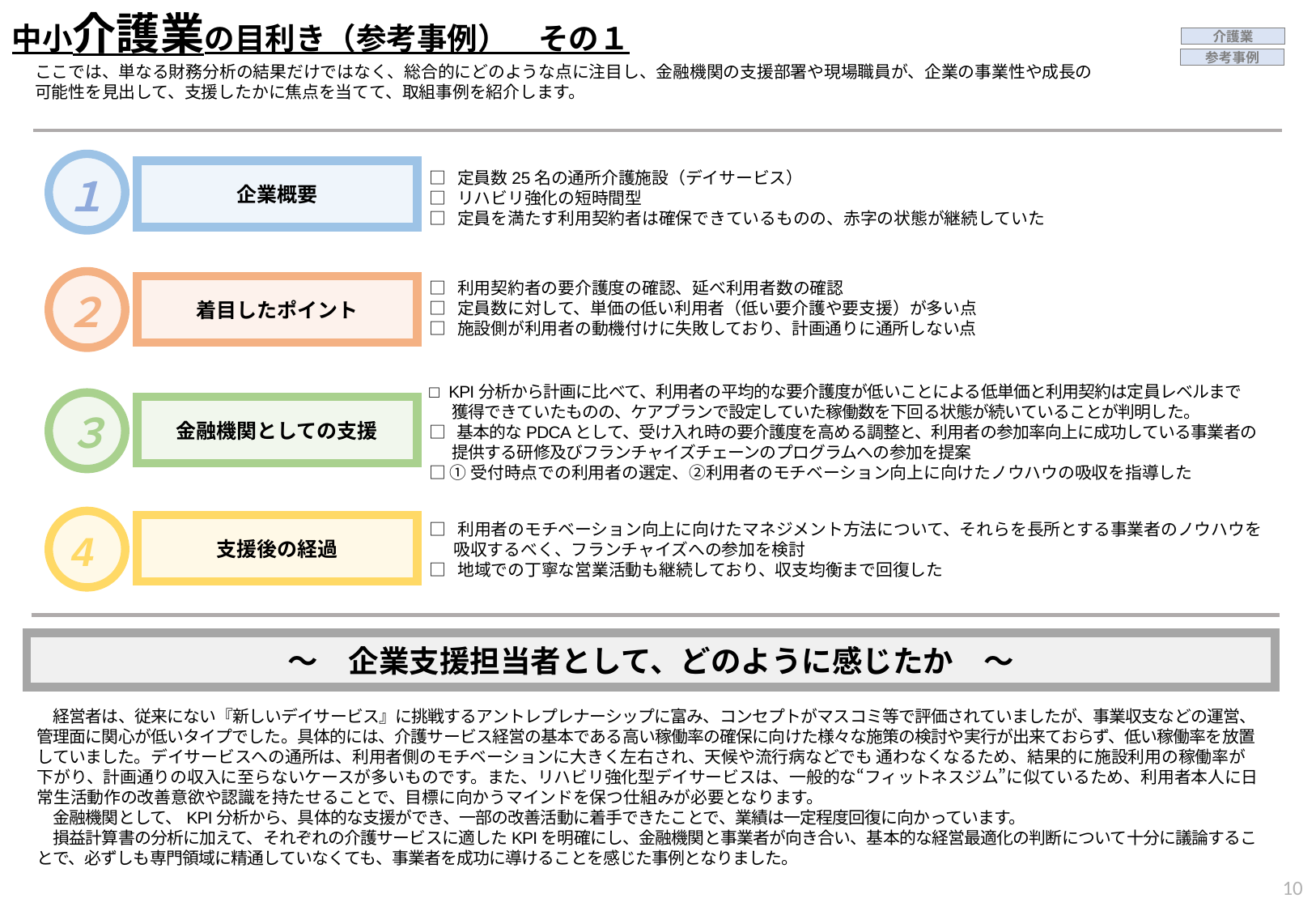

中小介護業の目利き（参考事例）　その１
介護業
参考事例
ここでは、単なる財務分析の結果だけではなく、総合的にどのような点に注目し、金融機関の支援部署や現場職員が、企業の事業性や成長の
可能性を見出して、支援したかに焦点を当てて、取組事例を紹介します。

１
企業概要
□  定員数25名の通所介護施設（デイサービス）
□  リハビリ強化の短時間型
□  定員を満たす利用契約者は確保できているものの、赤字の状態が継続していた

着目したポイント
２
□  利用契約者の要介護度の確認、延べ利用者数の確認
□  定員数に対して、単価の低い利用者（低い要介護や要支援）が多い点
□  施設側が利用者の動機付けに失敗しており、計画通りに通所しない点
□  KPI分析から計画に比べて、利用者の平均的な要介護度が低いことによる低単価と利用契約は定員レベルまで
　  獲得できていたものの、ケアプランで設定していた稼働数を下回る状態が続いていることが判明した。
□  基本的なPDCAとして、受け入れ時の要介護度を高める調整と、利用者の参加率向上に成功している事業者の
　  提供する研修及びフランチャイズチェーンのプログラムへの参加を提案
□ ①受付時点での利用者の選定、②利用者のモチベーション向上に向けたノウハウの吸収を指導した

金融機関としての支援
３

支援後の経過
4
□  利用者のモチベーション向上に向けたマネジメント方法について、それらを長所とする事業者のノウハウを
　  吸収するべく、フランチャイズへの参加を検討
□  地域での丁寧な営業活動も継続しており、収支均衡まで回復した
～　企業支援担当者として、どのように感じたか　～
　経営者は、従来にない『新しいデイサービス』に挑戦するアントレプレナーシップに富み、コンセプトがマスコミ等で評価されていましたが、事業収支などの運営、管理面に関心が低いタイプでした。具体的には、介護サービス経営の基本である高い稼働率の確保に向けた様々な施策の検討や実行が出来ておらず、低い稼働率を放置していました。デイサービスへの通所は、利用者側のモチベーションに大きく左右され、天候や流行病などでも 通わなくなるため、結果的に施設利用の稼働率が下がり、計画通りの収入に至らないケースが多いものです。また、リハビリ強化型デイサービスは、一般的な“フィットネスジム”に似ているため、利用者本人に日常生活動作の改善意欲や認識を持たせることで、目標に向かうマインドを保つ仕組みが必要となります。
　金融機関として、KPI分析から、具体的な支援ができ、一部の改善活動に着手できたことで、業績は一定程度回復に向かっています。
　損益計算書の分析に加えて、それぞれの介護サービスに適したKPIを明確にし、金融機関と事業者が向き合い、基本的な経営最適化の判断について十分に議論することで、必ずしも専門領域に精通していなくても、事業者を成功に導けることを感じた事例となりました。
10